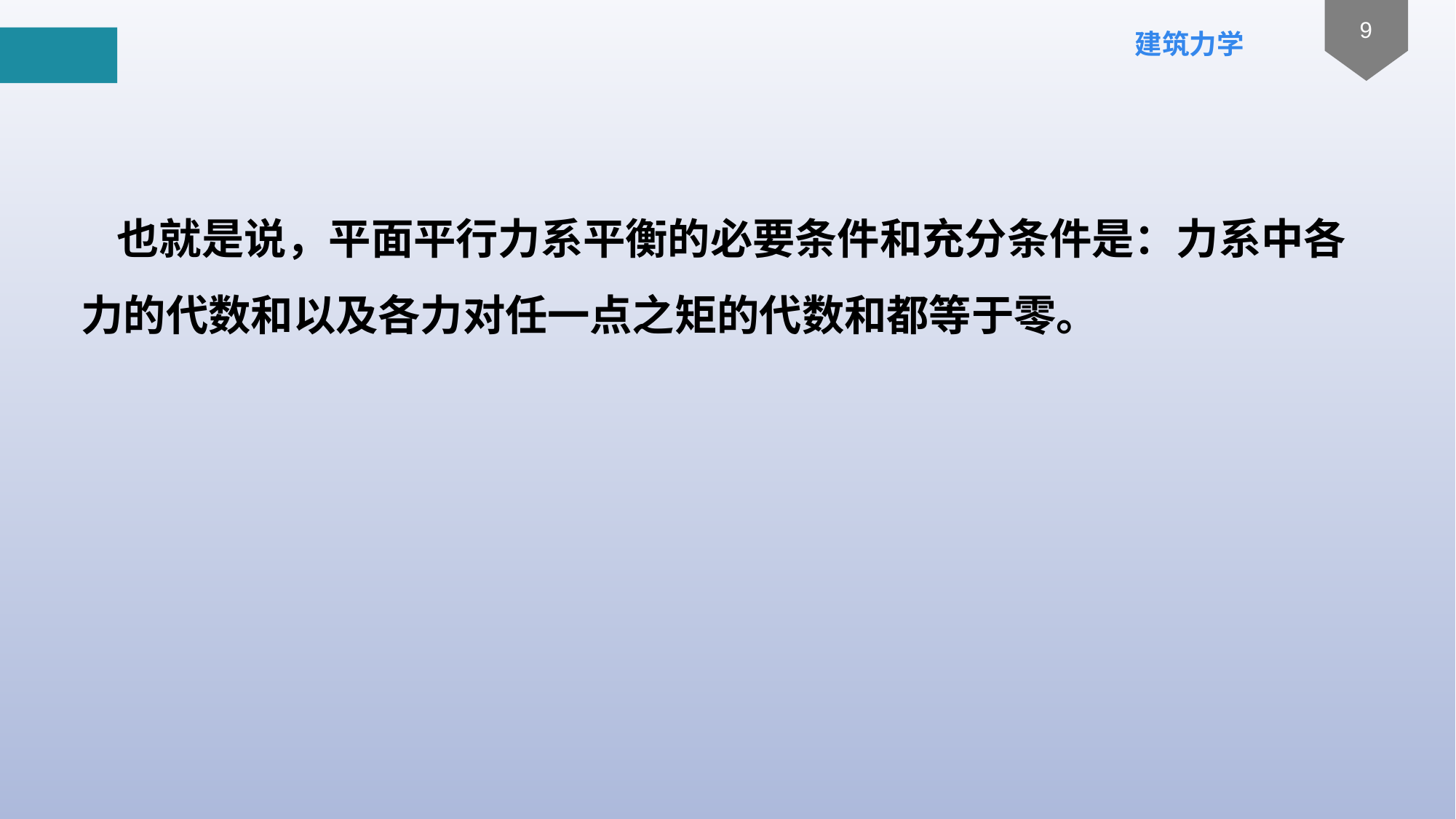

也就是说，平面平行力系平衡的必要条件和充分条件是：力系中各力的代数和以及各力对任一点之矩的代数和都等于零。